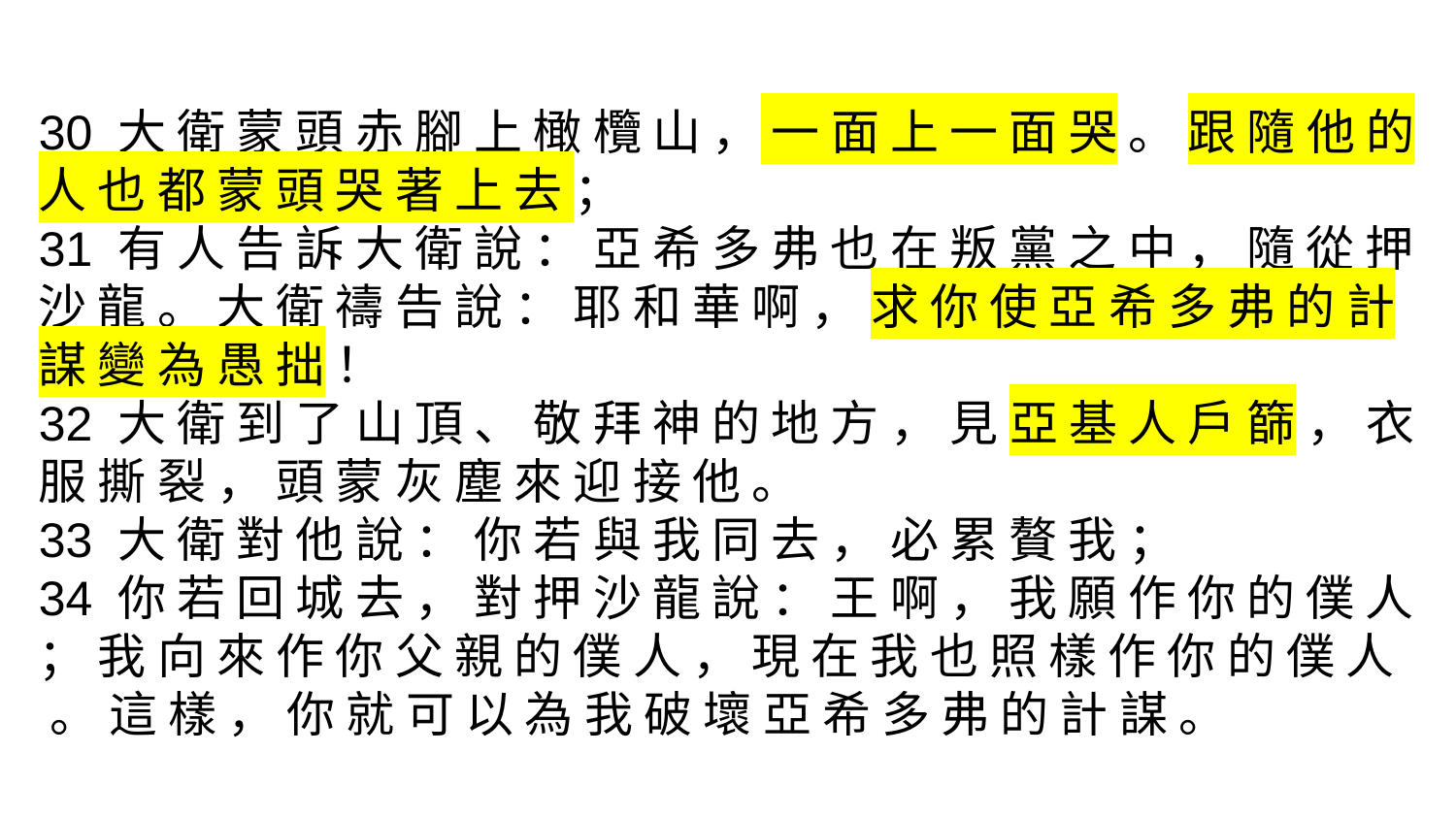

30 大 衛 蒙 頭 赤 腳 上 橄 欖 山 ， 一 面 上 一 面 哭 。 跟 隨 他 的 人 也 都 蒙 頭 哭 著 上 去 ；
31 有 人 告 訴 大 衛 說 ： 亞 希 多 弗 也 在 叛 黨 之 中 ， 隨 從 押 沙 龍 。 大 衛 禱 告 說 ： 耶 和 華 啊 ， 求 你 使 亞 希 多 弗 的 計 謀 變 為 愚 拙 ！
32 大 衛 到 了 山 頂 、 敬 拜 神 的 地 方 ， 見 亞 基 人 戶 篩 ， 衣 服 撕 裂 ， 頭 蒙 灰 塵 來 迎 接 他 。
33 大 衛 對 他 說 ： 你 若 與 我 同 去 ， 必 累 贅 我 ；
34 你 若 回 城 去 ， 對 押 沙 龍 說 ： 王 啊 ， 我 願 作 你 的 僕 人 ； 我 向 來 作 你 父 親 的 僕 人 ， 現 在 我 也 照 樣 作 你 的 僕 人 。 這 樣 ， 你 就 可 以 為 我 破 壞 亞 希 多 弗 的 計 謀 。